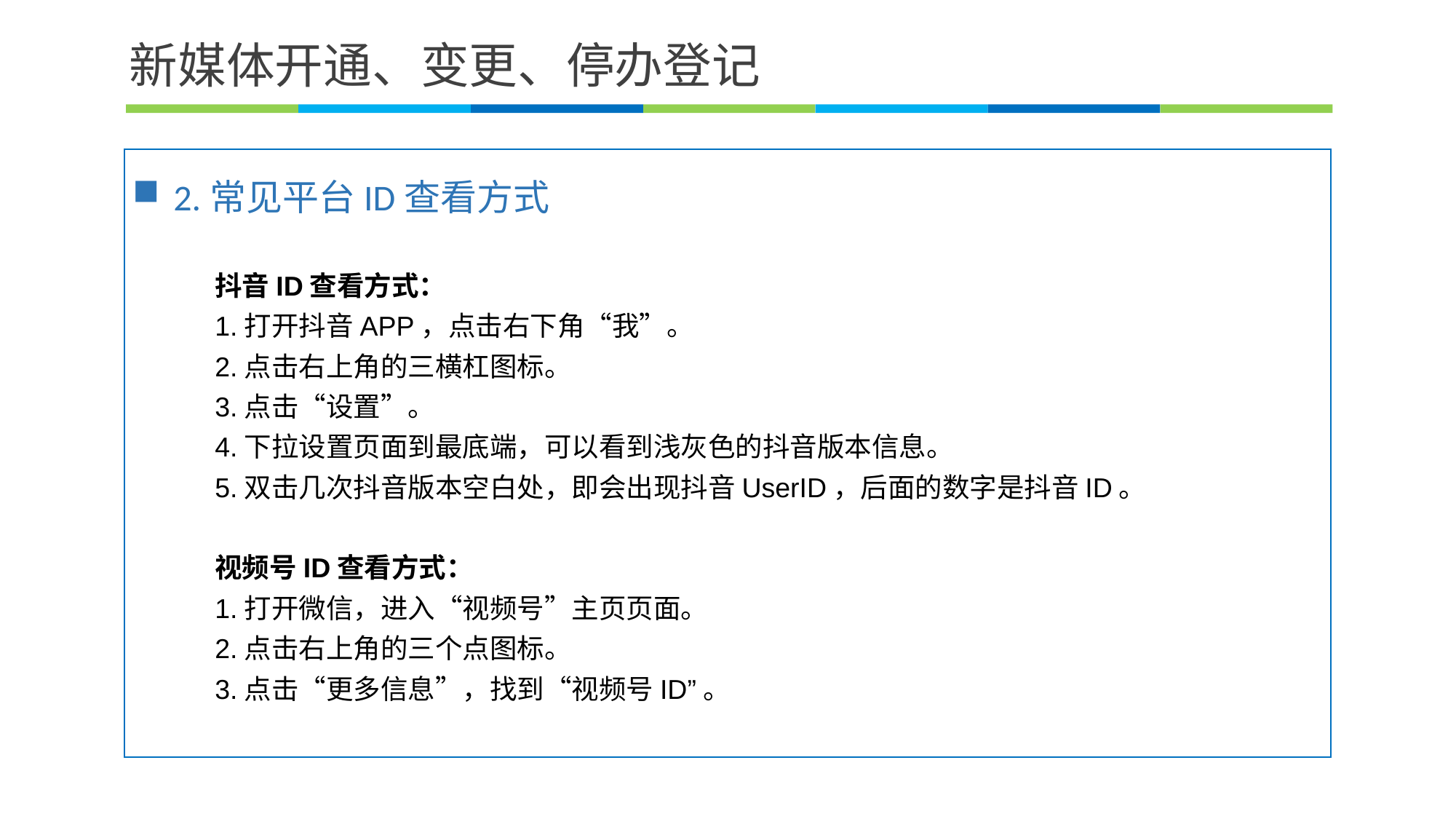

# 新媒体开通、变更、停办登记
2.常见平台ID查看方式

抖音ID查看方式：
1.打开抖音APP，点击右下角“我”。
2.点击右上角的三横杠图标。
3.点击“设置”。
4.下拉设置页面到最底端，可以看到浅灰色的抖音版本信息。
5.双击几次抖音版本空白处，即会出现抖音UserID，后面的数字是抖音ID。

视频号ID查看方式：
1.打开微信，进入“视频号”主页页面。
2.点击右上角的三个点图标。
3.点击“更多信息”，找到“视频号ID”。